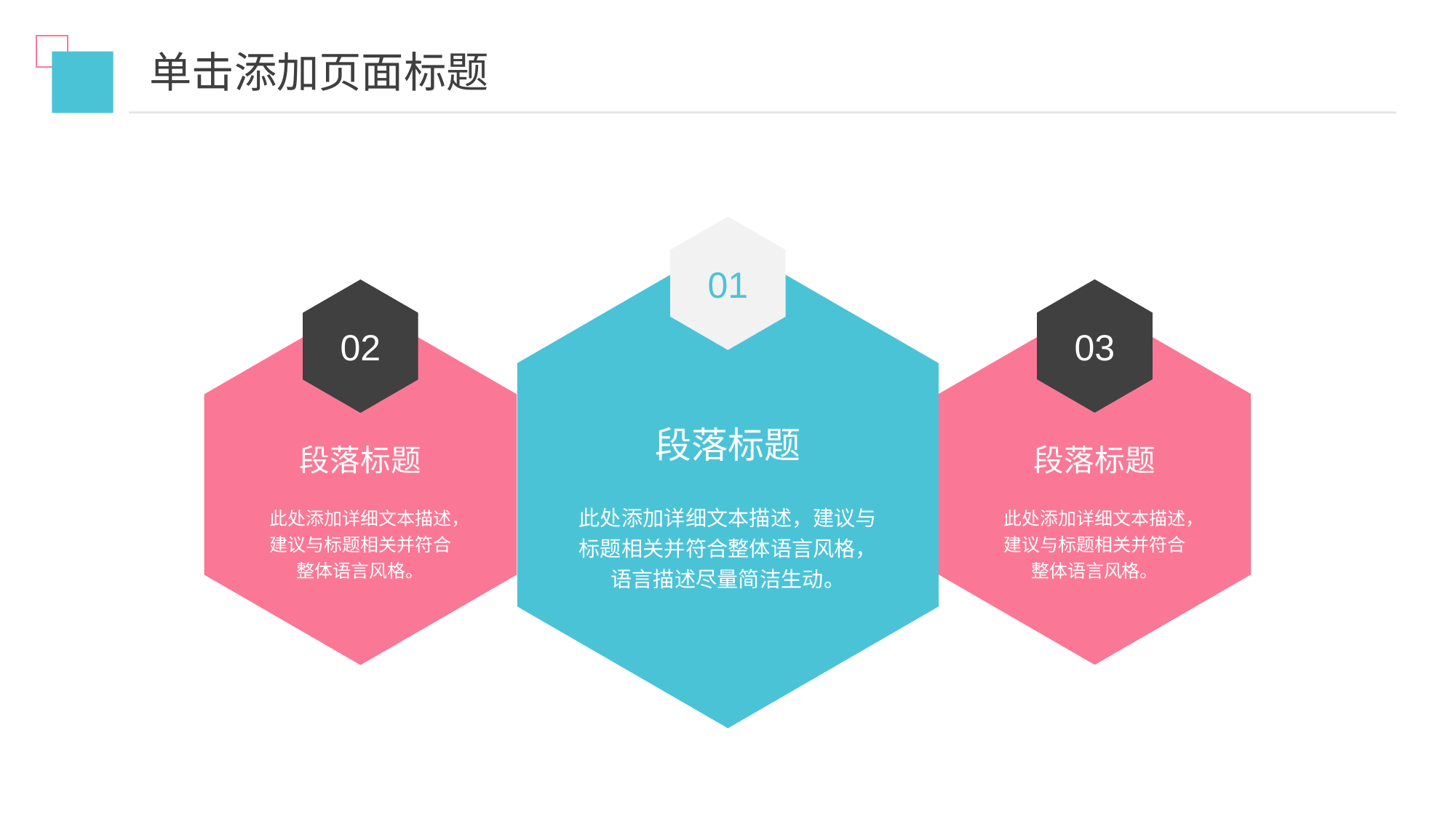

单击添加页面标题
01

段落标题
此处添加详细文本描述，建议与标题相关并符合整体语言风格，语言描述尽量简洁生动。
03
02

段落标题
此处添加详细文本描述，建议与标题相关并符合整体语言风格。

段落标题
此处添加详细文本描述，建议与标题相关并符合整体语言风格。